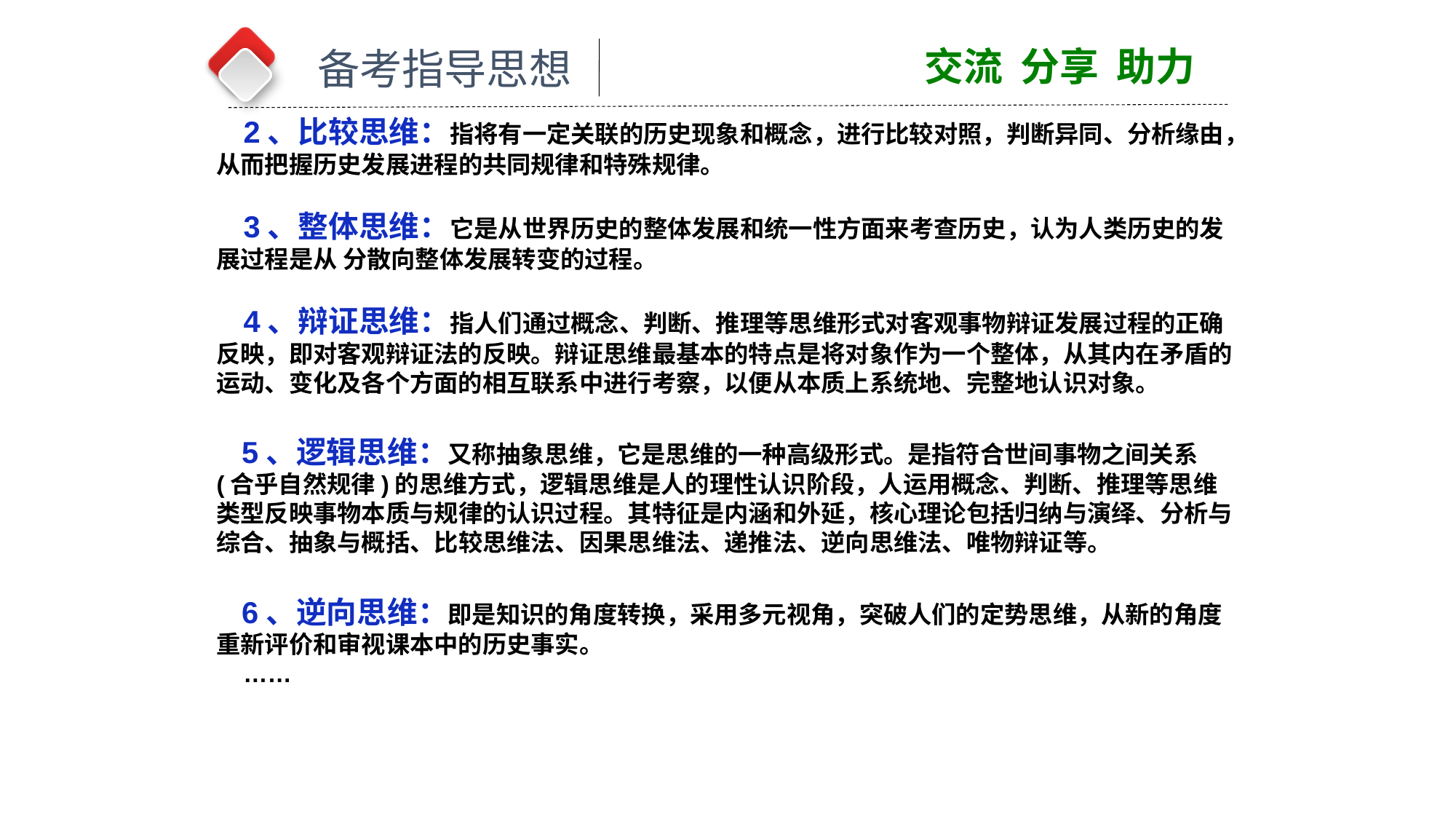

交流  分享  助力
备考指导思想

    2、比较思维：指将有一定关联的历史现象和概念，进行比较对照，判断异同、分析缘由，从而把握历史发展进程的共同规律和特殊规律。

    3、整体思维：它是从世界历史的整体发展和统一性方面来考查历史，认为人类历史的发展过程是从 分散向整体发展转变的过程。

    4、辩证思维：指人们通过概念、判断、推理等思维形式对客观事物辩证发展过程的正确反映，即对客观辩证法的反映。辩证思维最基本的特点是将对象作为一个整体，从其内在矛盾的运动、变化及各个方面的相互联系中进行考察，以便从本质上系统地、完整地认识对象。

   5、逻辑思维：又称抽象思维，它是思维的一种高级形式。是指符合世间事物之间关系(合乎自然规律)的思维方式，逻辑思维是人的理性认识阶段，人运用概念、判断、推理等思维类型反映事物本质与规律的认识过程。其特征是内涵和外延，核心理论包括归纳与演绎、分析与综合、抽象与概括、比较思维法、因果思维法、递推法、逆向思维法、唯物辩证等。

   6、逆向思维：即是知识的角度转换，采用多元视角，突破人们的定势思维，从新的角度重新评价和审视课本中的历史事实。
    ……